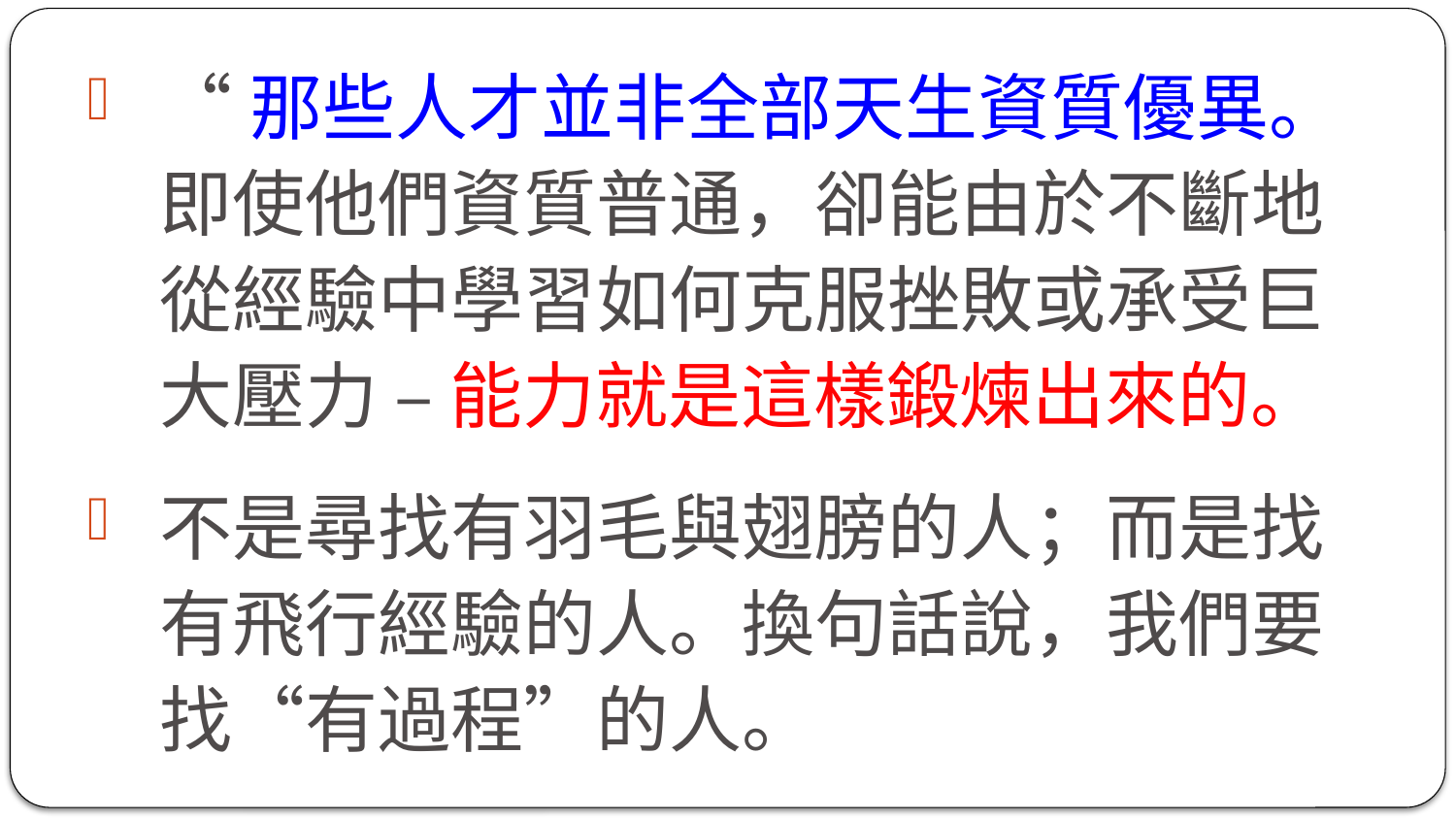

“那些人才並非全部天生資質優異。即使他們資質普通，卻能由於不斷地從經驗中學習如何克服挫敗或承受巨大壓力 – 能力就是這樣鍛煉出來的。
不是尋找有羽毛與翅膀的人；而是找有飛行經驗的人。換句話說，我們要找“有過程”的人。